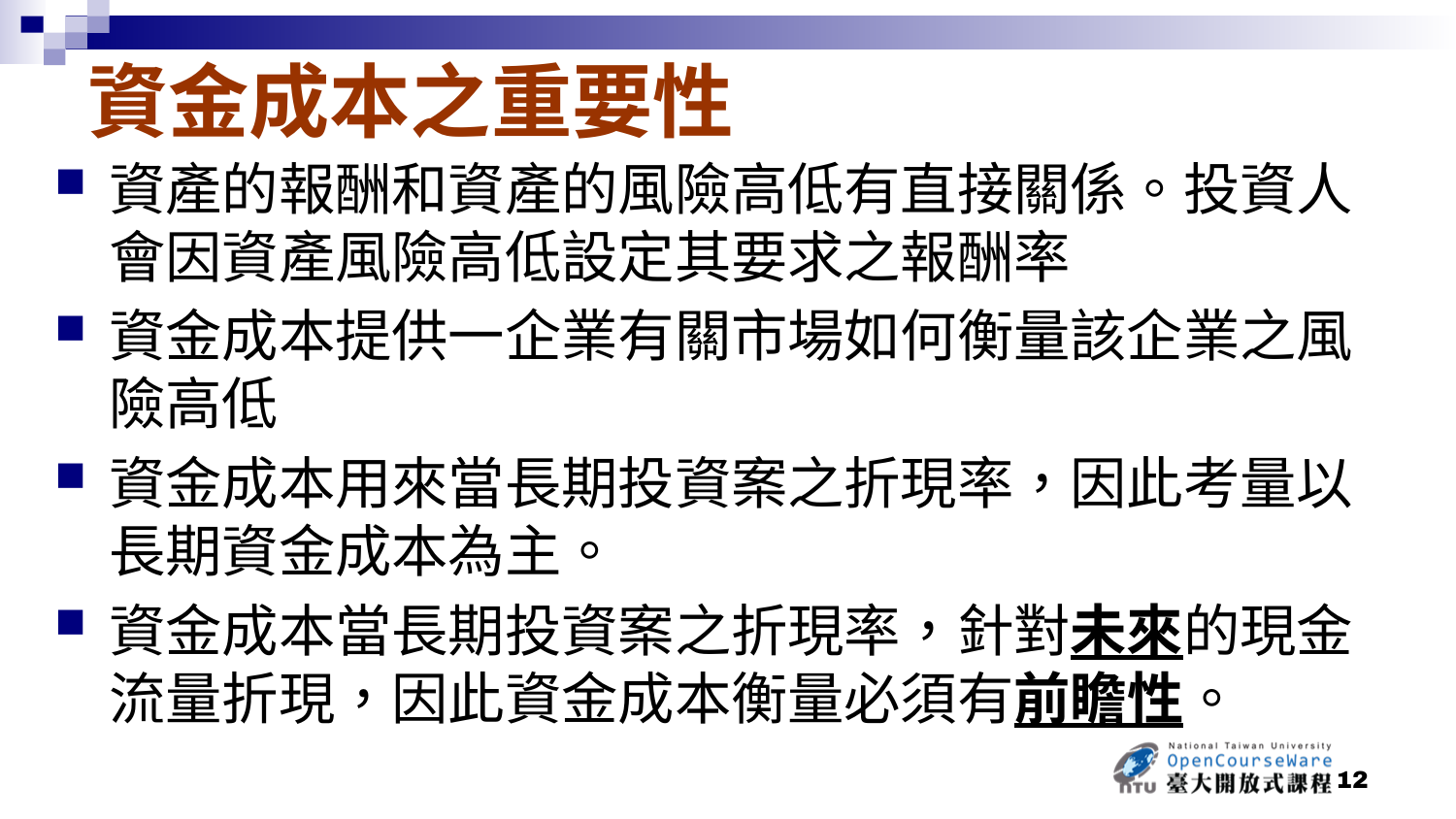

# 資金成本之重要性
資產的報酬和資產的風險高低有直接關係。投資人會因資產風險高低設定其要求之報酬率
資金成本提供一企業有關市場如何衡量該企業之風險高低
資金成本用來當長期投資案之折現率，因此考量以長期資金成本為主。
資金成本當長期投資案之折現率，針對未來的現金流量折現，因此資金成本衡量必須有前瞻性。
12